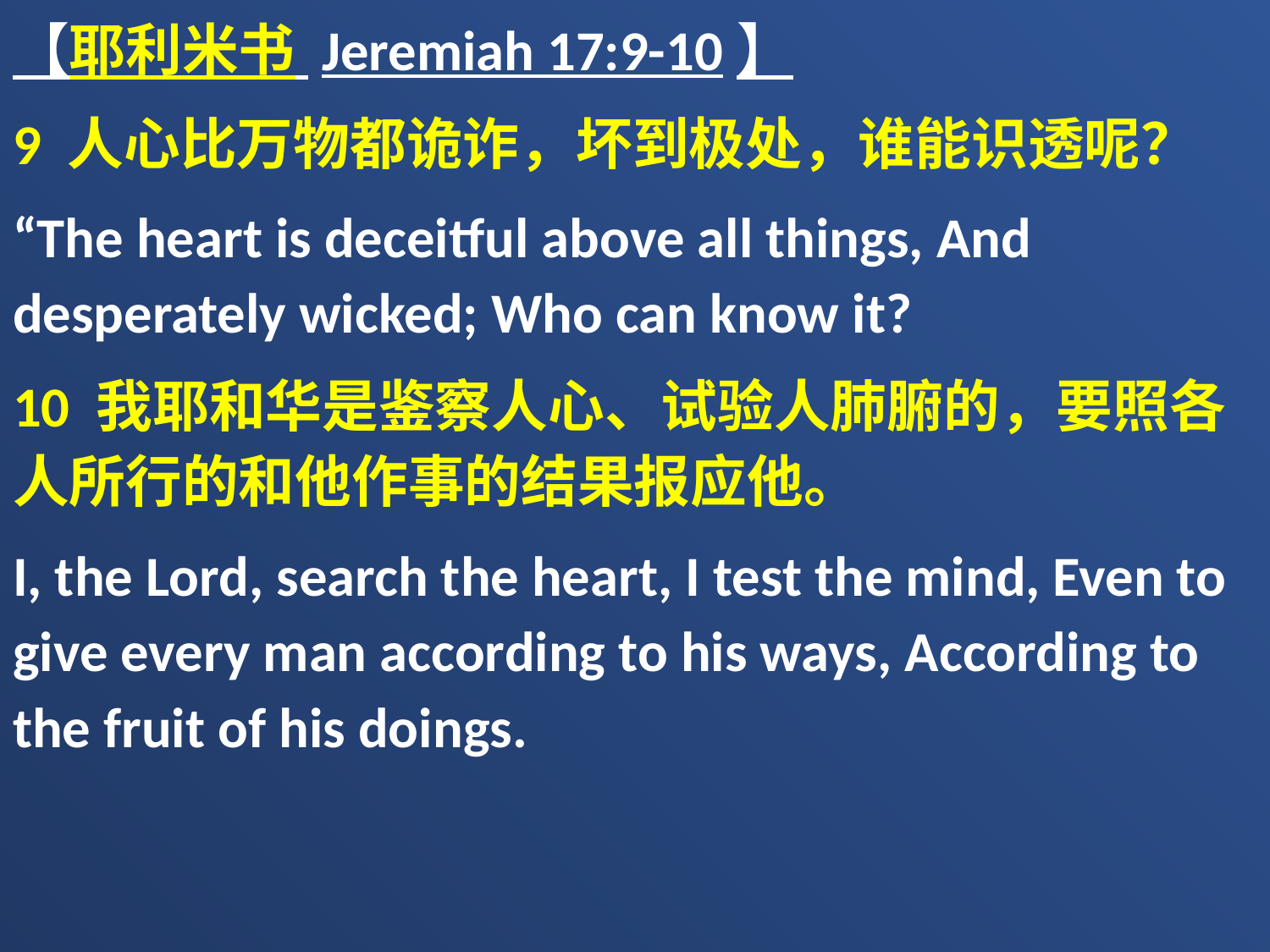

【耶利米书 Jeremiah 17:9-10】
9 人心比万物都诡诈，坏到极处，谁能识透呢？
“The heart is deceitful above all things, And desperately wicked; Who can know it?
10 我耶和华是鉴察人心、试验人肺腑的，要照各人所行的和他作事的结果报应他。
I, the Lord, search the heart, I test the mind, Even to give every man according to his ways, According to the fruit of his doings.